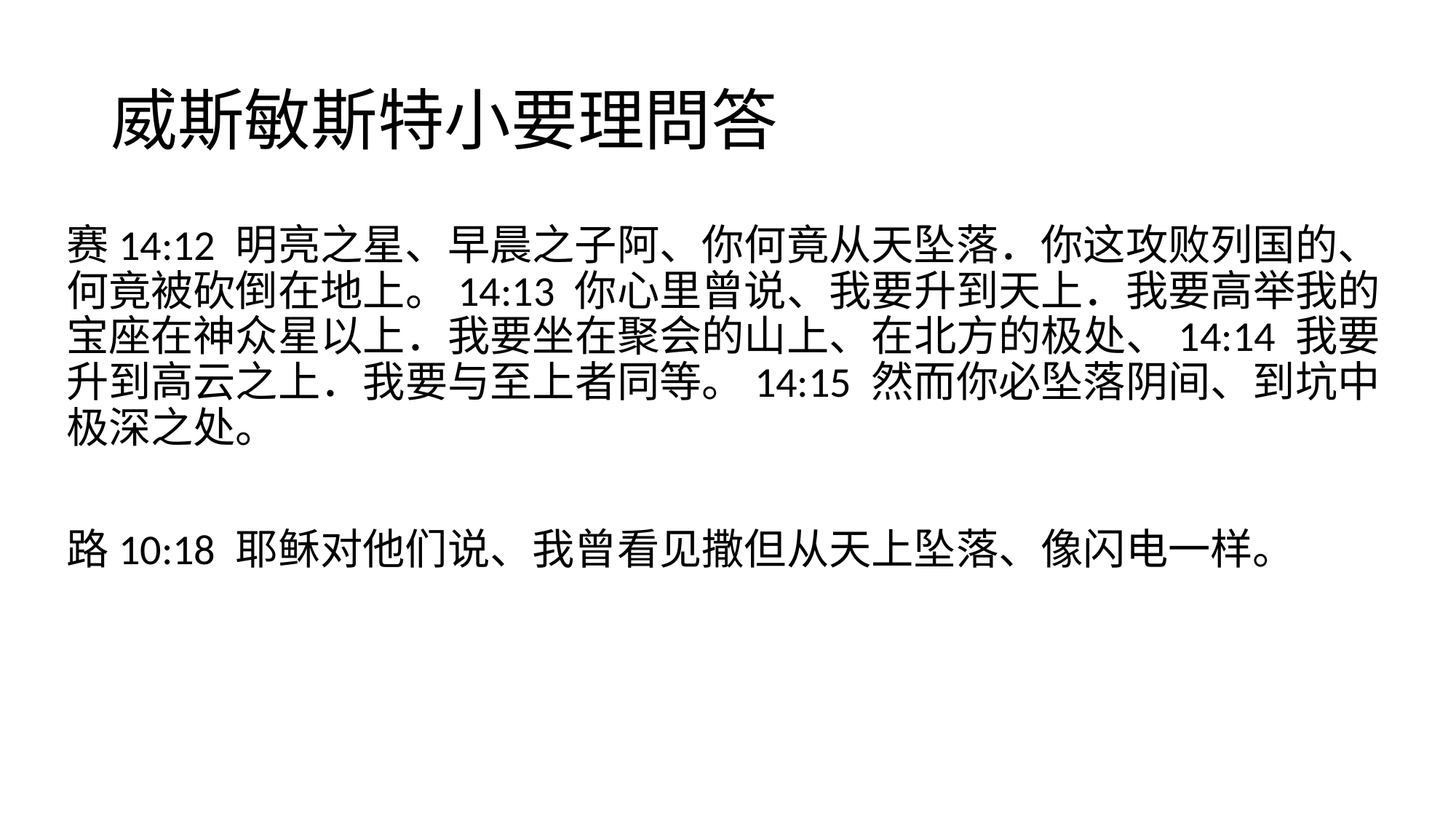

# 威斯敏斯特小要理問答
赛14:12 明亮之星、早晨之子阿、你何竟从天坠落．你这攻败列国的、何竟被砍倒在地上。14:13 你心里曾说、我要升到天上．我要高举我的宝座在神众星以上．我要坐在聚会的山上、在北方的极处、14:14 我要升到高云之上．我要与至上者同等。14:15 然而你必坠落阴间、到坑中极深之处。

路10:18 耶稣对他们说、我曾看见撒但从天上坠落、像闪电一样。